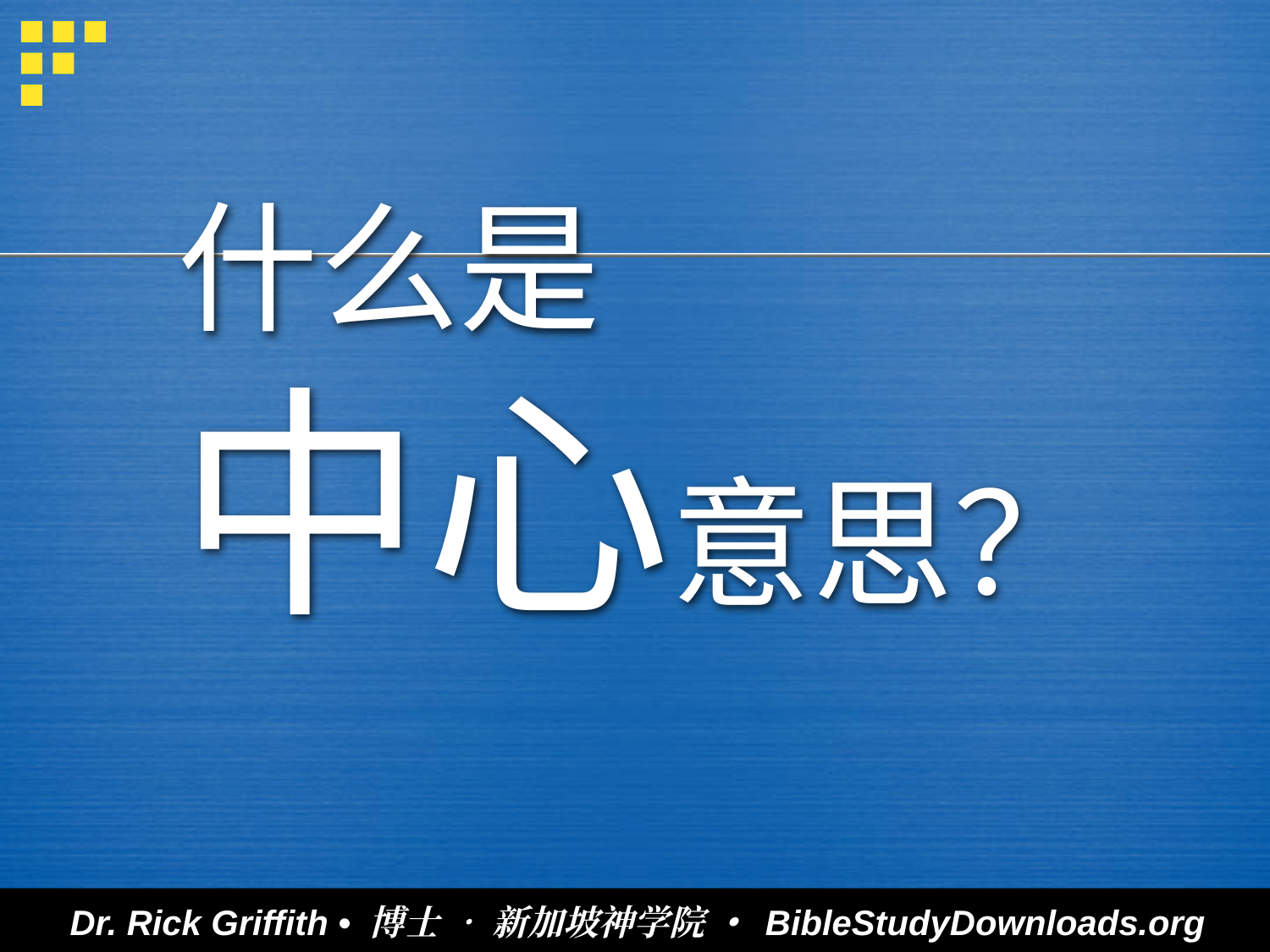

# 什么是 中心意思？
Dr. Rick Griffith • 博士 • 新加坡神学院 • BibleStudyDownloads.org